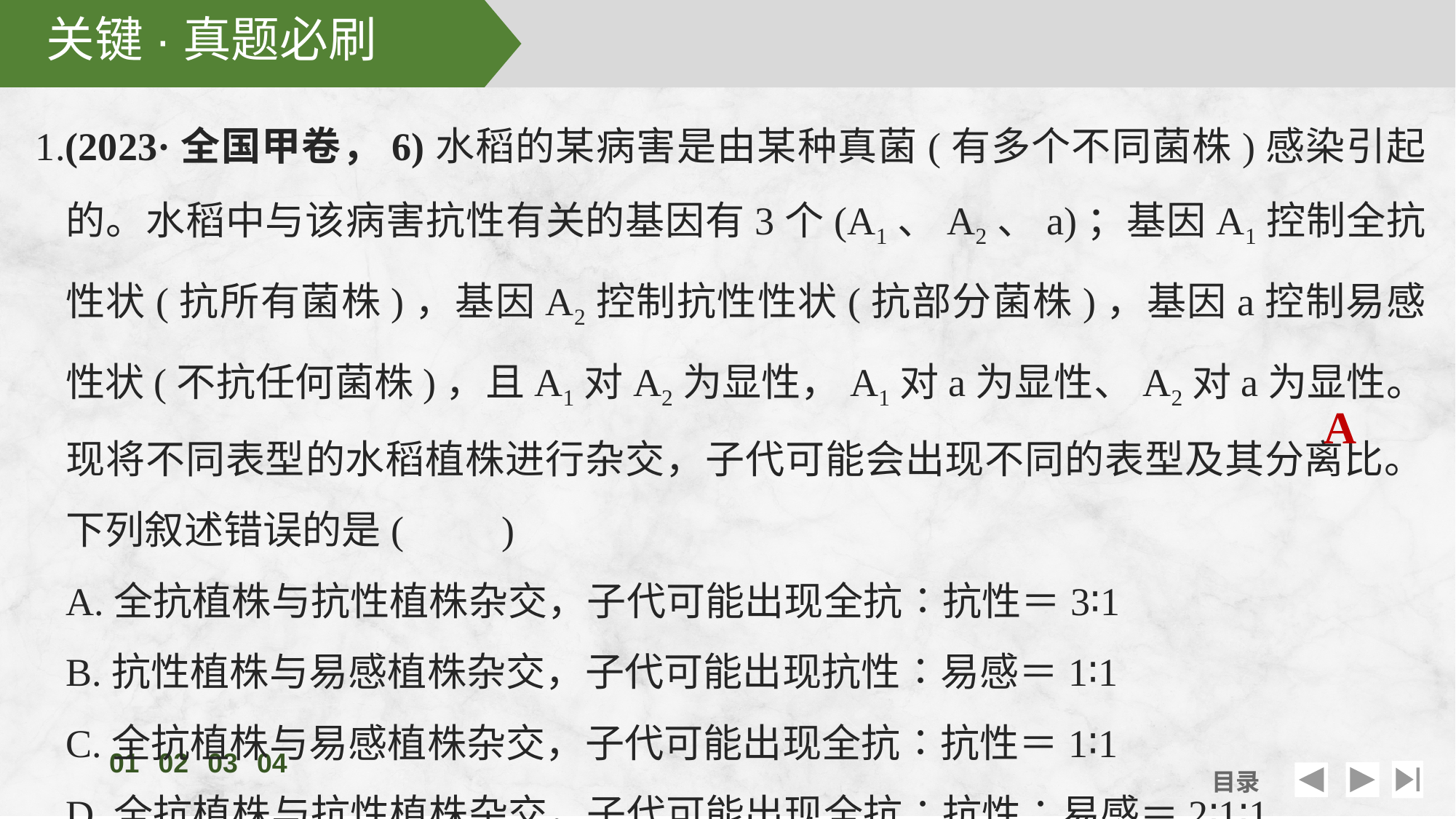

1.(2023·全国甲卷，6)水稻的某病害是由某种真菌(有多个不同菌株)感染引起的。水稻中与该病害抗性有关的基因有3个(A1、A2、a)；基因A1控制全抗性状(抗所有菌株)，基因A2控制抗性性状(抗部分菌株)，基因a控制易感性状(不抗任何菌株)，且A1对A2为显性，A1对a为显性、A2对a为显性。现将不同表型的水稻植株进行杂交，子代可能会出现不同的表型及其分离比。下列叙述错误的是(　　)
A.全抗植株与抗性植株杂交，子代可能出现全抗∶抗性＝3∶1
B.抗性植株与易感植株杂交，子代可能出现抗性∶易感＝1∶1
C.全抗植株与易感植株杂交，子代可能出现全抗∶抗性＝1∶1
D.全抗植株与抗性植株杂交，子代可能出现全抗∶抗性∶易感＝2∶1∶1
A